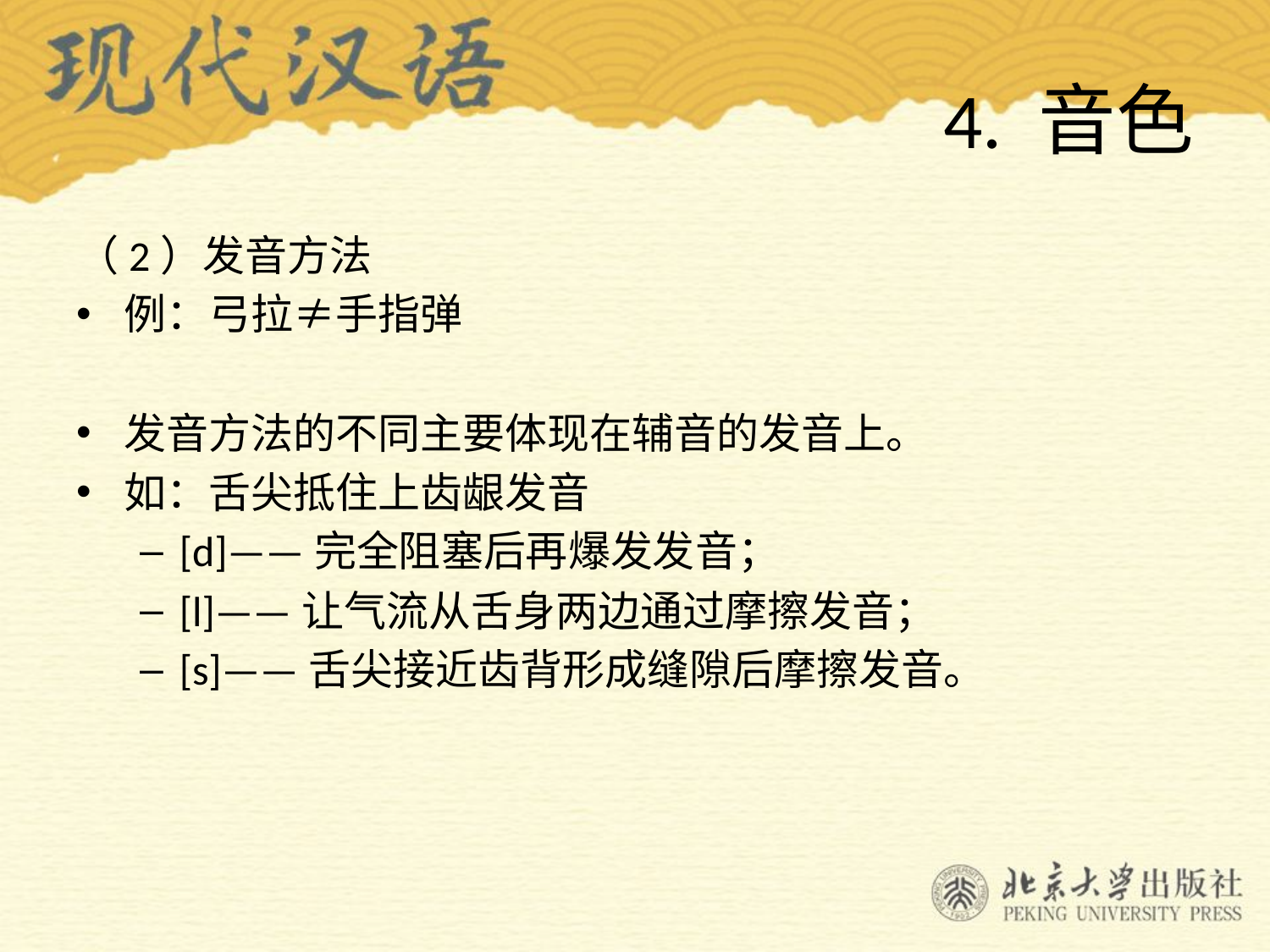

# 4. 音色
（2）发音方法
例：弓拉≠手指弹

发音方法的不同主要体现在辅音的发音上。
如：舌尖抵住上齿龈发音
[d]——完全阻塞后再爆发发音；
[l]——让气流从舌身两边通过摩擦发音；
[s]——舌尖接近齿背形成缝隙后摩擦发音。